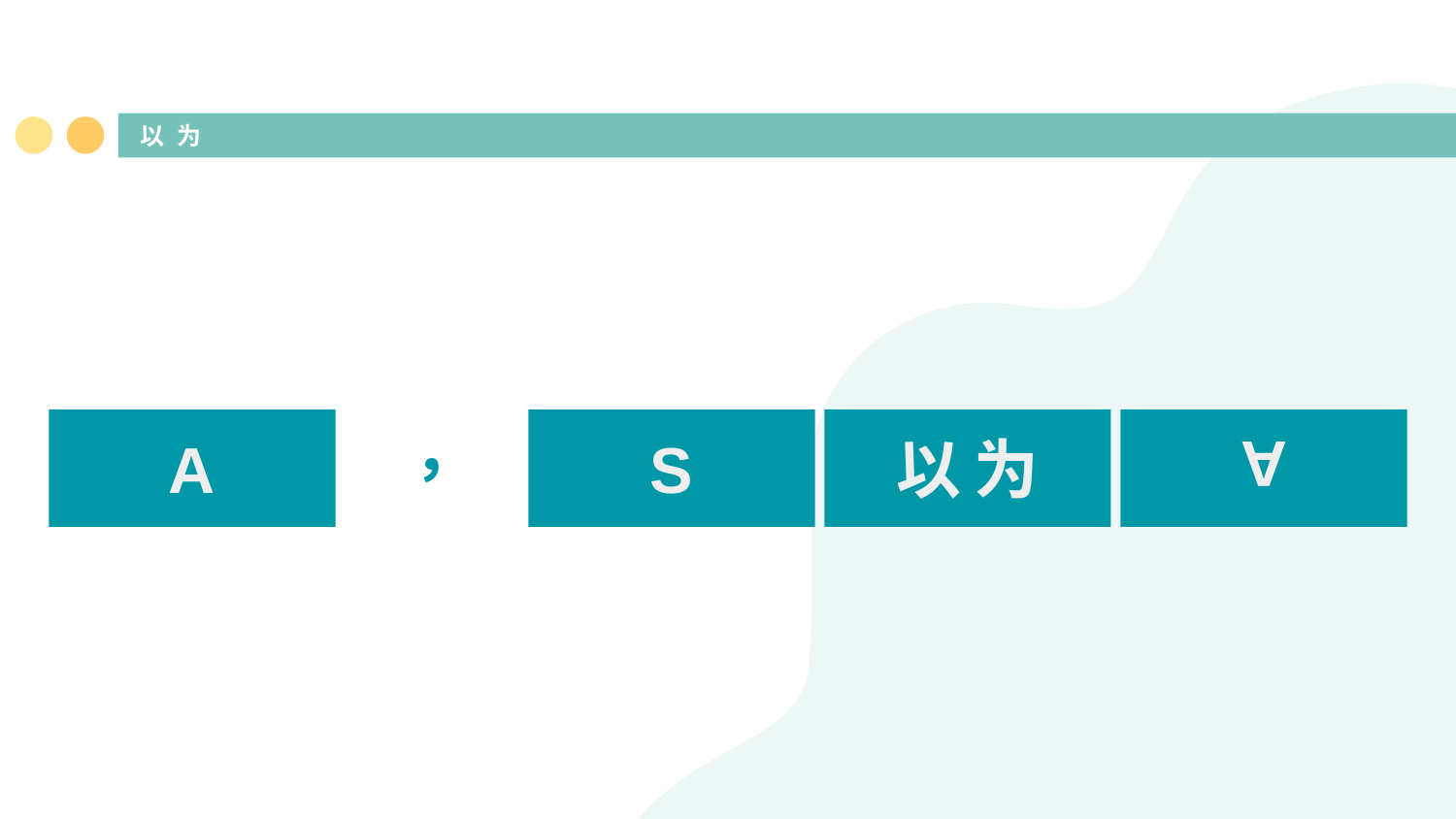

# 以为
A
S
以为
A
，